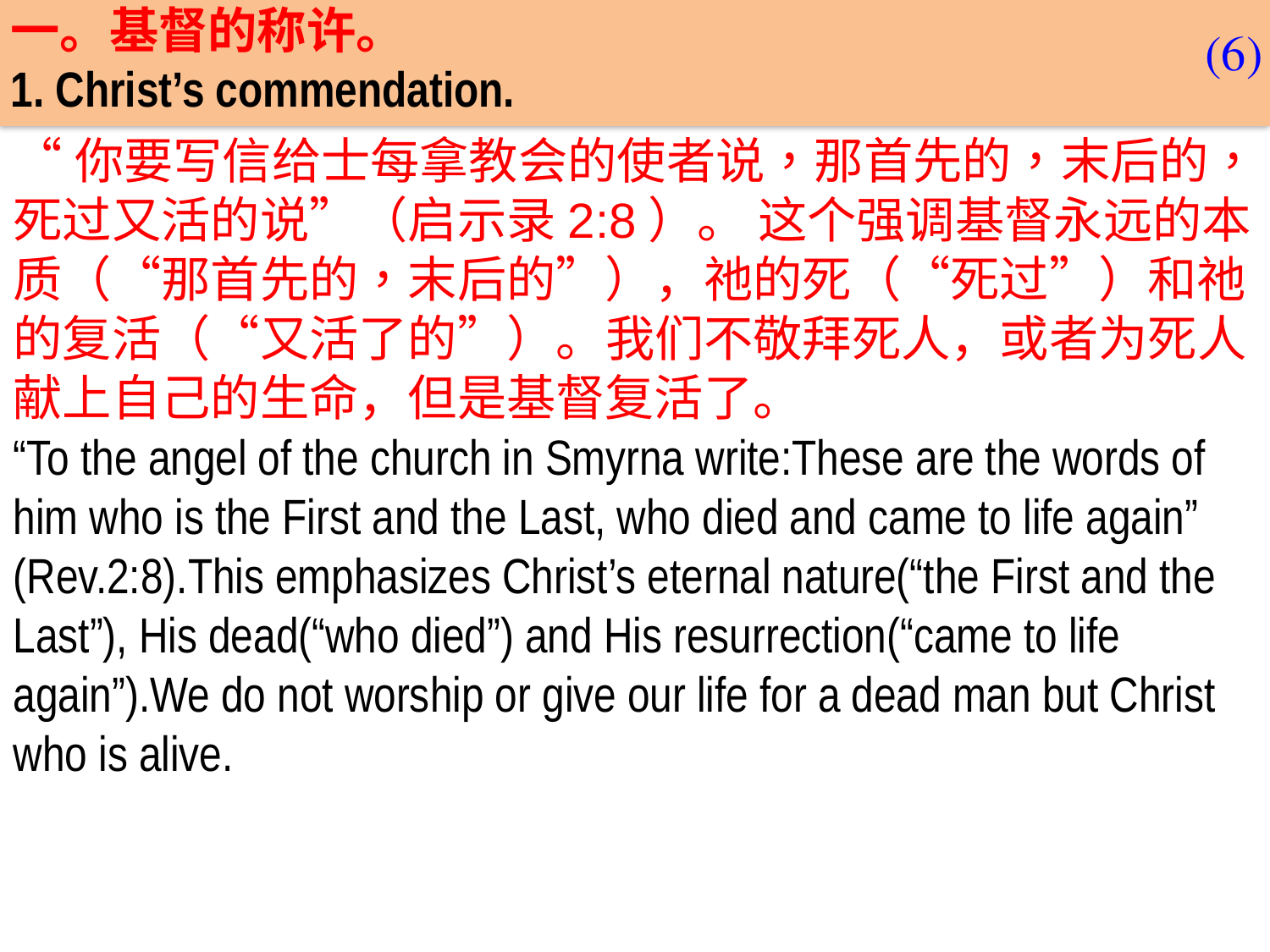

一。基督的称许。
1. Christ’s commendation.

(6)
“你要写信给士每拿教会的使者说，那首先的，末后的，死过又活的说”（启示录2:8）。 这个强调基督永远的本质（“那首先的，末后的”），祂的死（“死过”）和祂的复活（“又活了的”）。我们不敬拜死人，或者为死人献上自己的生命，但是基督复活了。
“To the angel of the church in Smyrna write:These are the words of him who is the First and the Last, who died and came to life again”
(Rev.2:8).This emphasizes Christ’s eternal nature(“the First and the Last”), His dead(“who died”) and His resurrection(“came to life again”).We do not worship or give our life for a dead man but Christ who is alive.